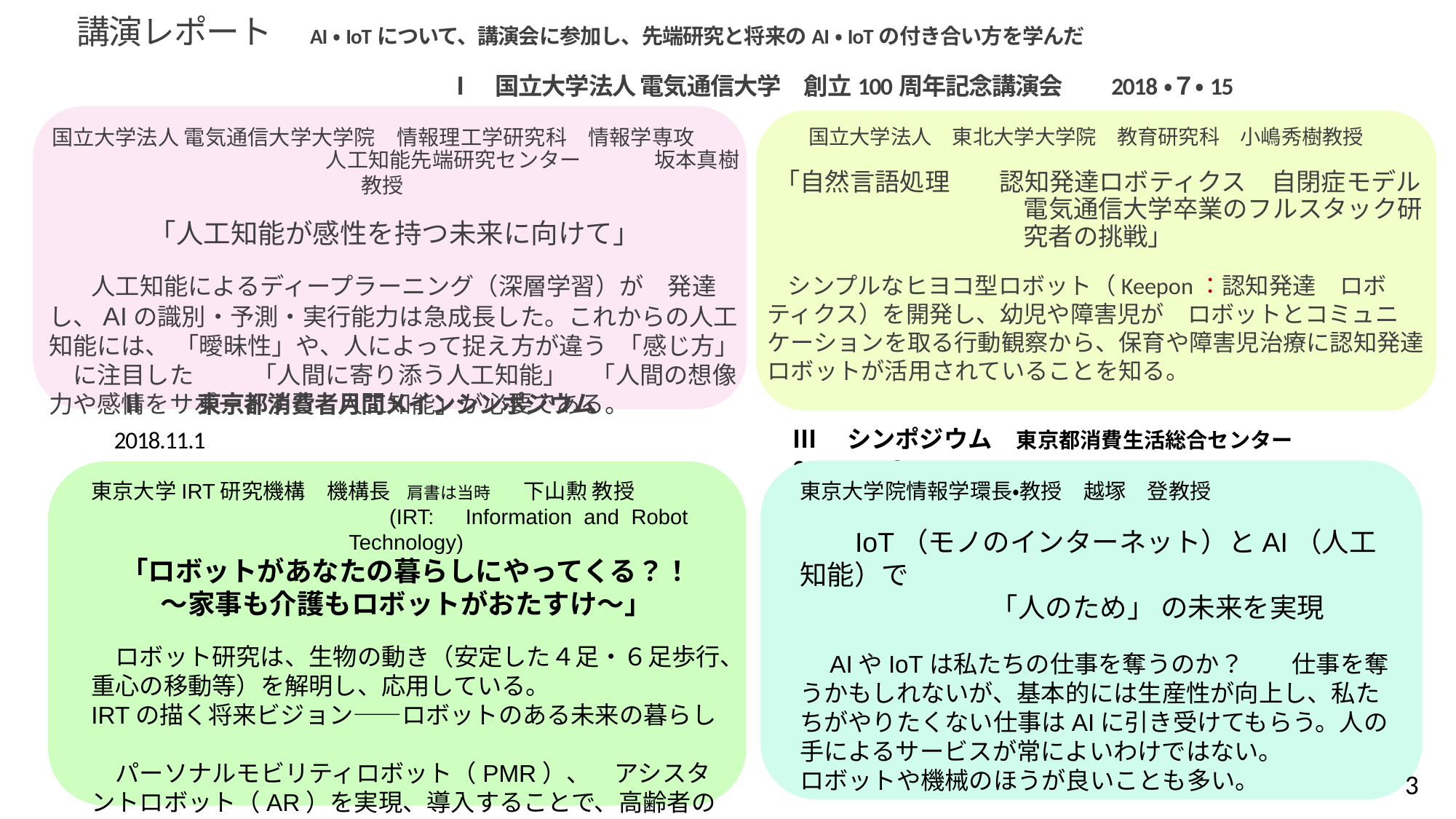

講演レポート　AI・IoTについて、講演会に参加し、先端研究と将来のAI・IoTの付き合い方を学んだ
　　　　　　　　　　　　　　Ⅰ　国立大学法人 電気通信大学　創立100周年記念講演会　    2018・７・15

国立大学法人 電気通信大学大学院　情報理工学研究科　情報学専攻　　　　　　　　　　　　　　　人工知能先端研究センター　　　  坂本真樹教授
「人工知能が感性を持つ未来に向けて」
　　人工知能によるディープラーニング（深層学習）が　発達し、AIの識別・予測・実行能力は急成長した。これからの人工知能には、 「曖昧性」や、人によって捉え方が違う  「感じ方」　に注目した  　　「人間に寄り添う人工知能」　「人間の想像力や感情をサポートする　人工知能」が必要である。
　　国立大学法人　東北大学大学院　教育研究科　小嶋秀樹教授
「自然言語処理　　認知発達ロボティクス　自閉症モデル　　　　　　　　　　電気通信大学卒業のフルスタック研究者の挑戦」
　シンプルなヒヨコ型ロボット（Keepon：認知発達　ロボティクス）を開発し、幼児や障害児が　ロボットとコミュニケーションを取る行動観察から、保育や障害児治療に認知発達ロボットが活用されていることを知る。
 Ⅱ　　東京都消費者月間メインシンポジウム　         2018.11.1
Ⅲ　シンポジウム　東京都消費生活総合センター　2019.11.28

東京大学IRT研究機構　機構長　肩書は当時   　下山勲 教授
　　　　　　　　　　　　 (IRT:　Information  and  Robot Technology)
「ロボットがあなたの暮らしにやってくる？！
～家事も介護もロボットがおたすけ～」

　ロボット研究は、生物の動き（安定した４足・６足歩行、重心の移動等）を解明し、応用している。
IRTの描く将来ビジョン――ロボットのある未来の暮らし
　パーソナルモビリティロボット（PMR）、　アシスタントロボット（AR）を実現、導入することで、高齢者の活動幅が拡大し、
自立した生き方を支援、介護の負担が軽減される。

東京大学院情報学環長・教授　越塚　登教授

　　IoT（モノのインターネット）とAI（人工知能）で
　　　　　　　「人のため」 の未来を実現

　AIやIoTは私たちの仕事を奪うのか？　　仕事を奪うかもしれないが、基本的には生産性が向上し、私たちがやりたくない仕事はAIに引き受けてもらう。人の手によるサービスが常によいわけではない。
ロボットや機械のほうが良いことも多い。

3